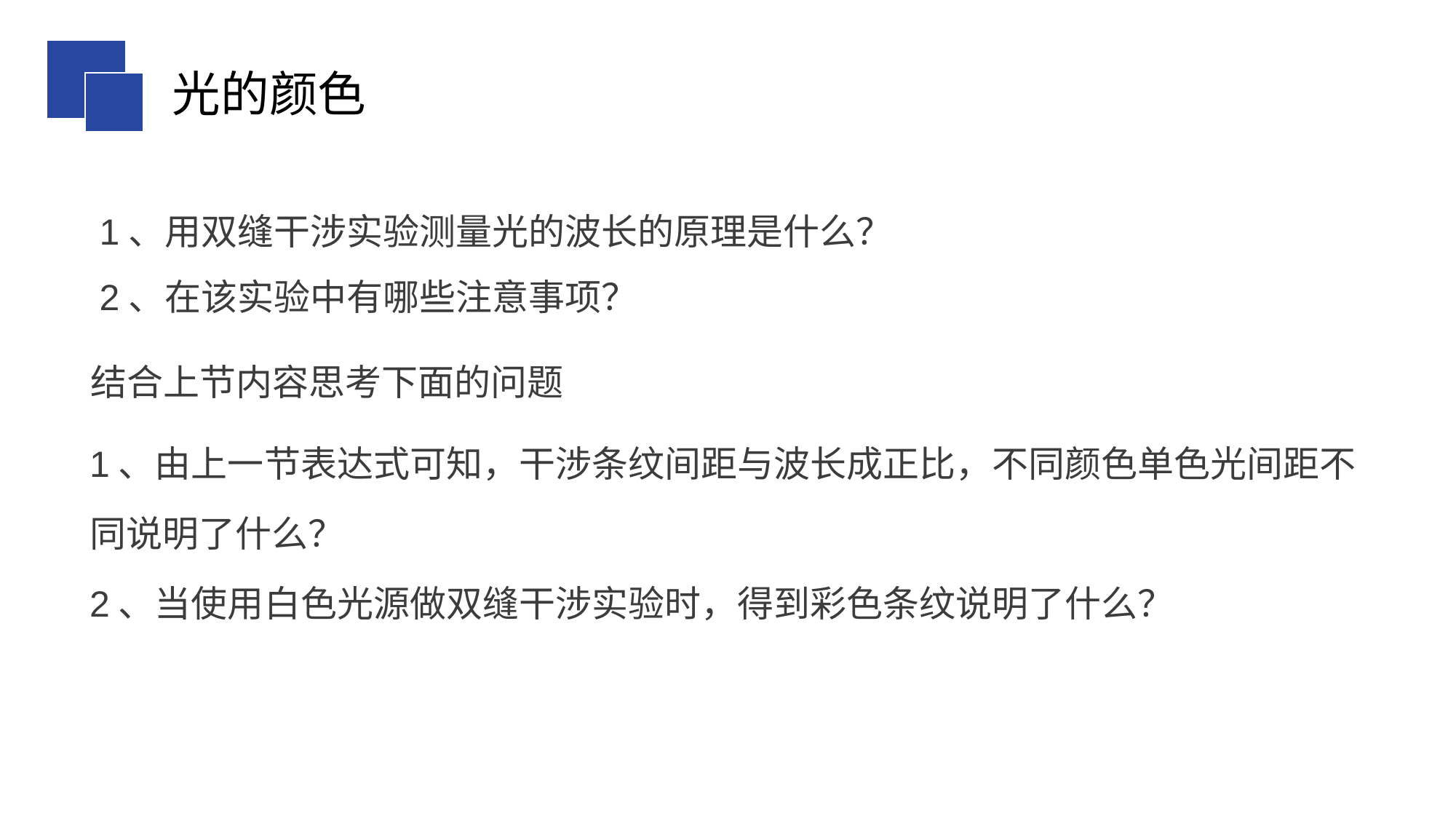

光的颜色
1、用双缝干涉实验测量光的波长的原理是什么？
2、在该实验中有哪些注意事项？

    结合上节内容思考下面的问题
1、由上一节表达式可知，干涉条纹间距与波长成正比，不同颜色单色光间距不同说明了什么？
2、当使用白色光源做双缝干涉实验时，得到彩色条纹说明了什么？